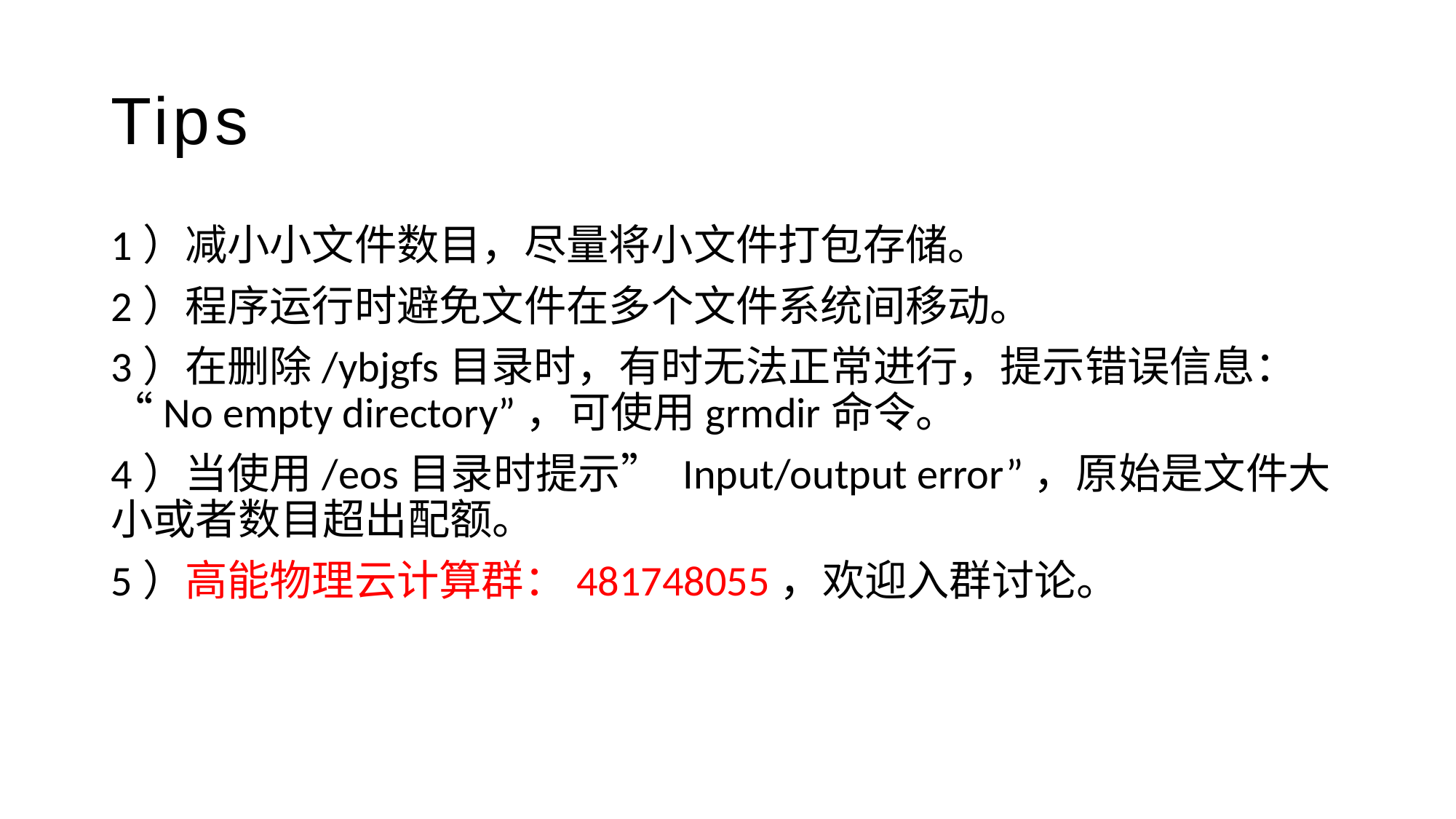

# Tips
1）减小小文件数目，尽量将小文件打包存储。
2）程序运行时避免文件在多个文件系统间移动。
3）在删除/ybjgfs目录时，有时无法正常进行，提示错误信息：“No empty directory”，可使用grmdir命令。
4）当使用/eos目录时提示” Input/output error”，原始是文件大小或者数目超出配额。
5）高能物理云计算群：481748055，欢迎入群讨论。